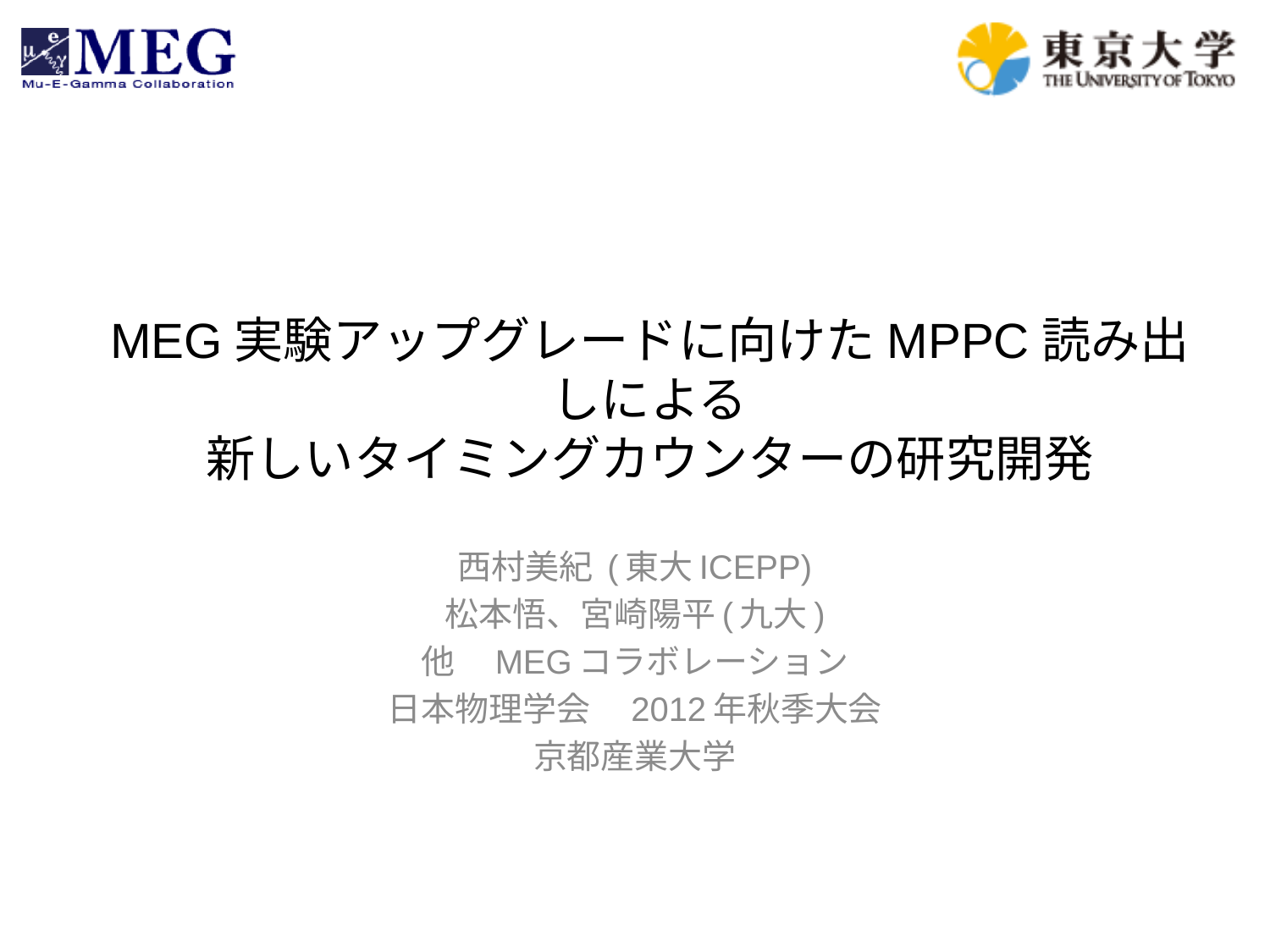

# MEG実験アップグレードに向けたMPPC読み出しによる 新しいタイミングカウンターの研究開発
西村美紀 (東大ICEPP)
松本悟、宮崎陽平(九大)
他　MEGコラボレーション
日本物理学会　2012年秋季大会
京都産業大学